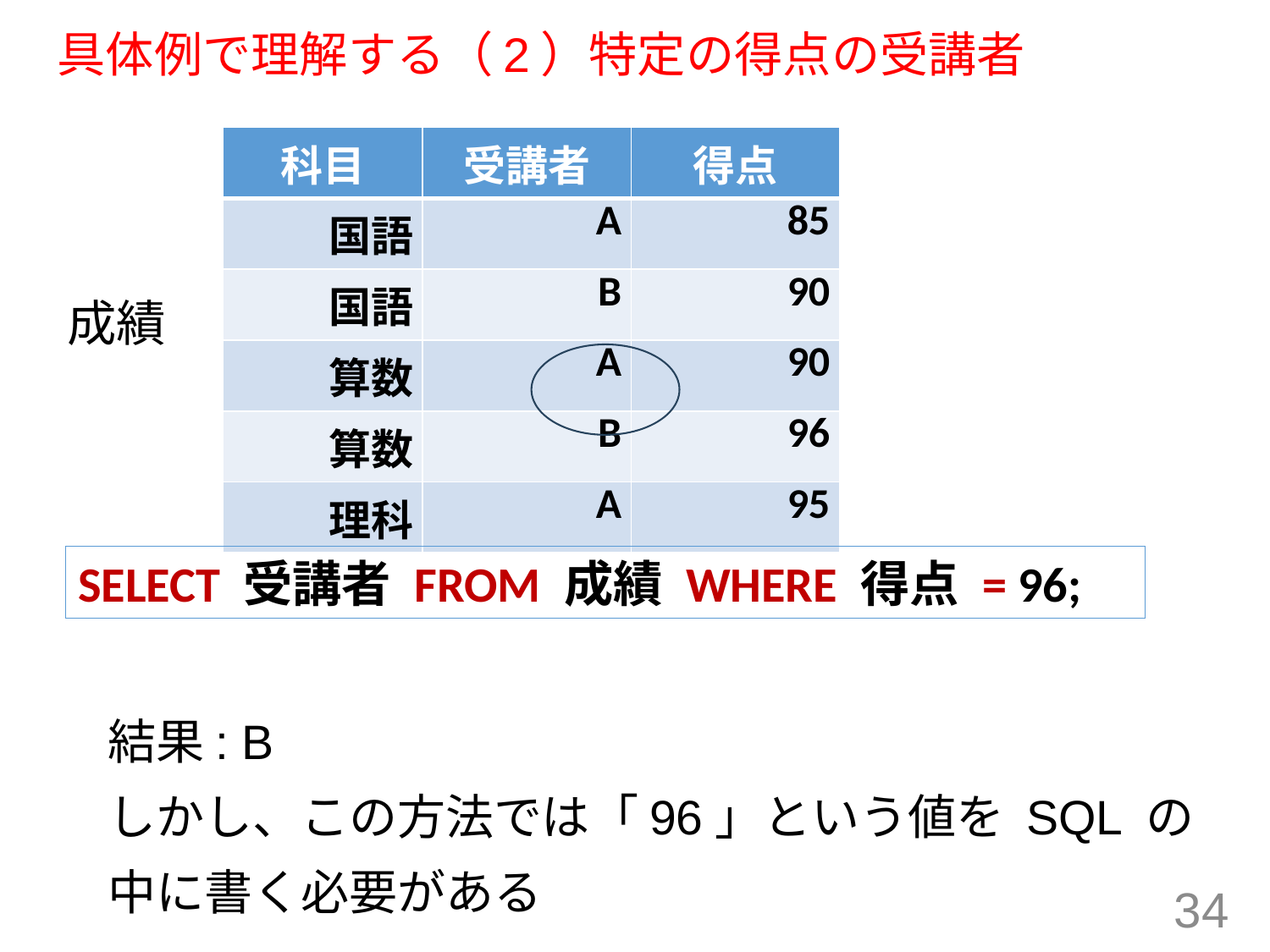

# 具体例で理解する（2）特定の得点の受講者
| 科目 | 受講者 | 得点 |
| --- | --- | --- |
| 国語 | A | 85 |
| 国語 | B | 90 |
| 算数 | A | 90 |
| 算数 | B | 96 |
| 理科 | A | 95 |
成績

SELECT 受講者 FROM 成績 WHERE 得点 = 96;
結果: B
しかし、この方法では「96」という値を SQL の
中に書く必要がある
34